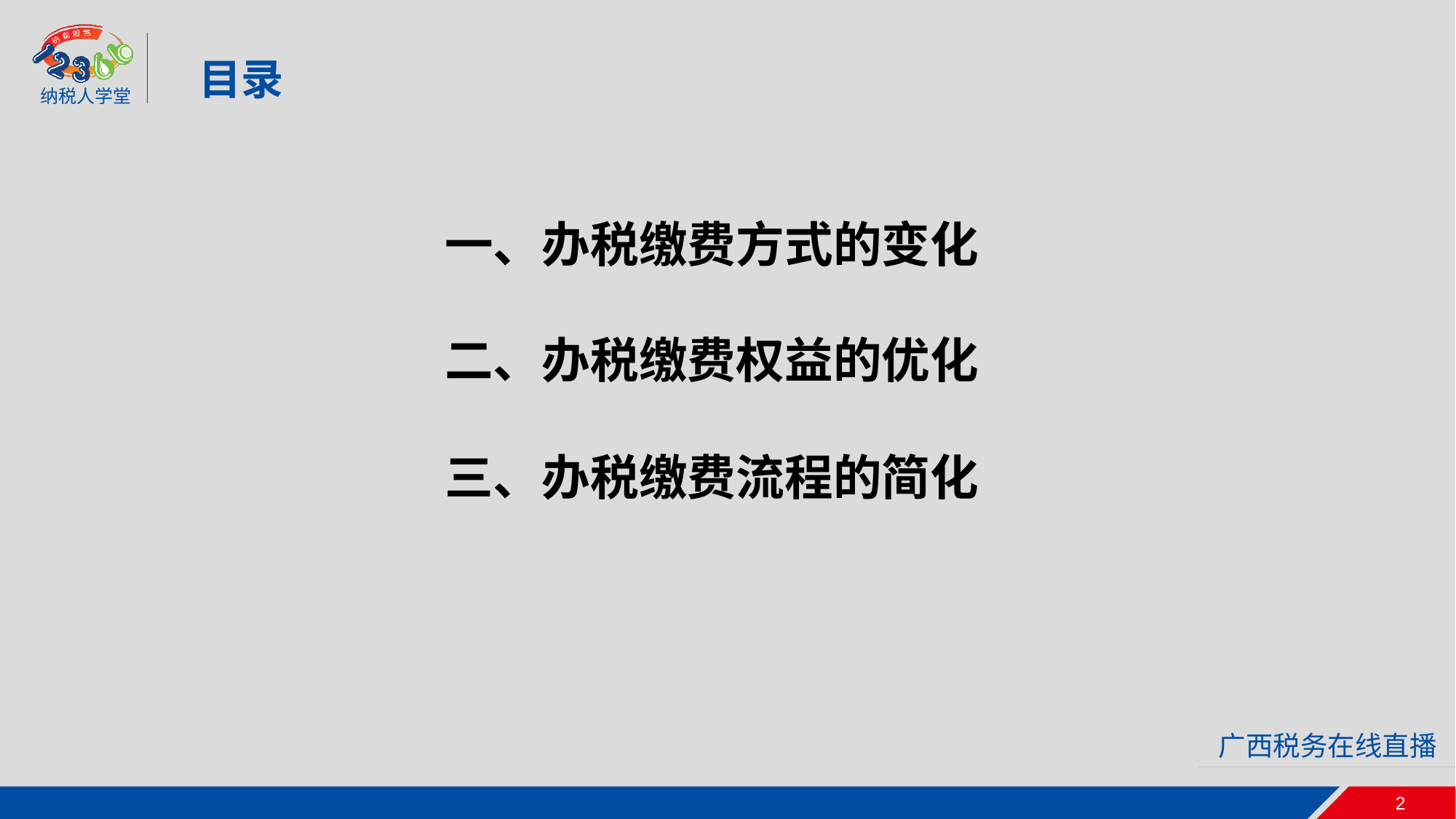

目录

一、办税缴费方式的变化

二、办税缴费权益的优化

三、办税缴费流程的简化